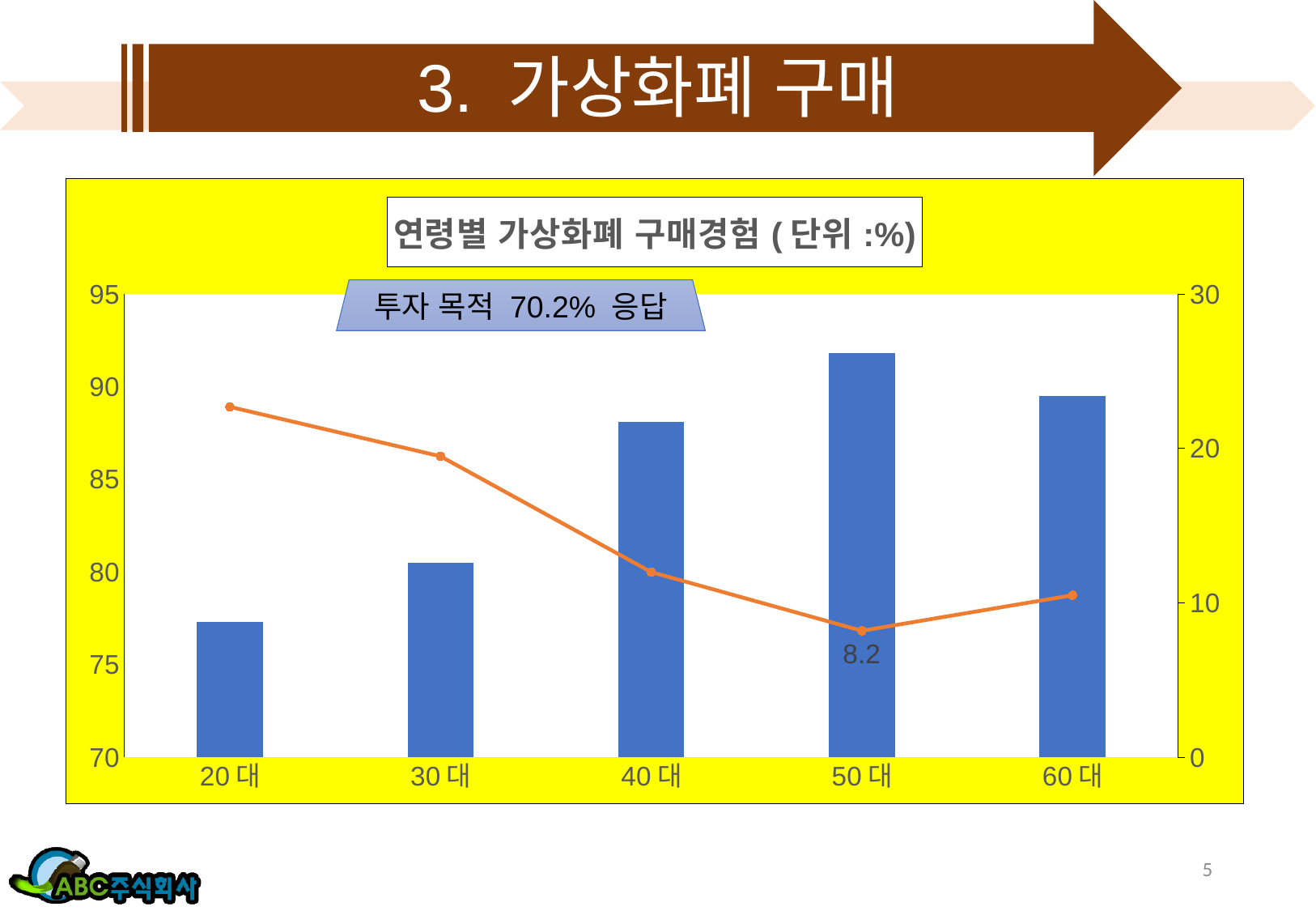

# 3. 가상화폐 구매

### Chart: 연령별 가상화폐 구매경험(단위:%)

| Category | 구매경험 없음 | 구매경험 있음 |
|---|---|---|
| 20대 | 77.3 | 22.7 |
| 30대 | 80.5 | 19.5 |
| 40대 | 88.1 | 12.0 |
| 50대 | 91.8 | 8.2 |
| 60대 | 89.5 | 10.5 |
투자 목적 70.2% 응답
5